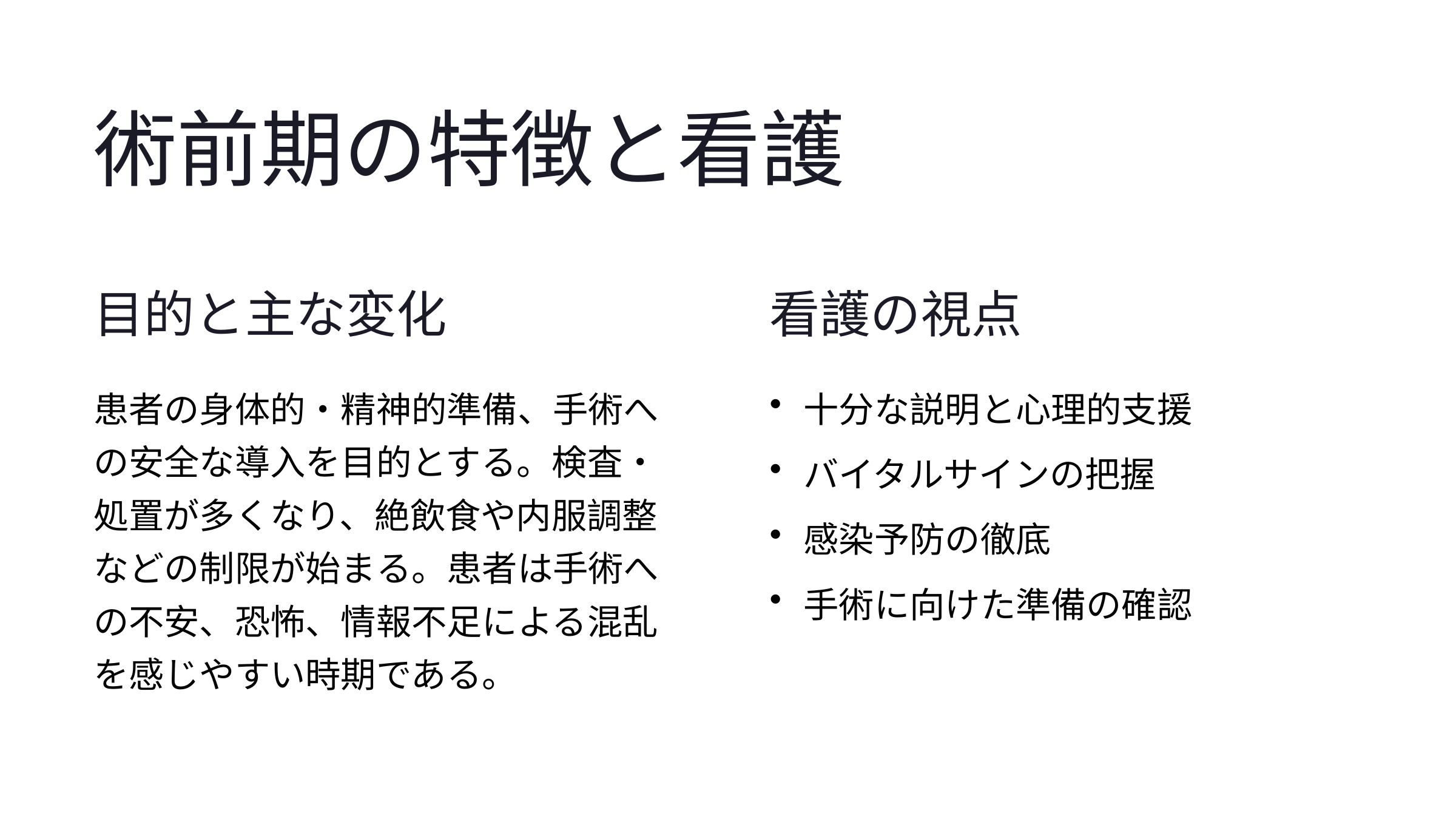

術前期の特徴と看護
目的と主な変化
看護の視点
患者の身体的・精神的準備、手術への安全な導入を目的とする。検査・処置が多くなり、絶飲食や内服調整などの制限が始まる。患者は手術への不安、恐怖、情報不足による混乱を感じやすい時期である。
十分な説明と心理的支援
バイタルサインの把握
感染予防の徹底
手術に向けた準備の確認